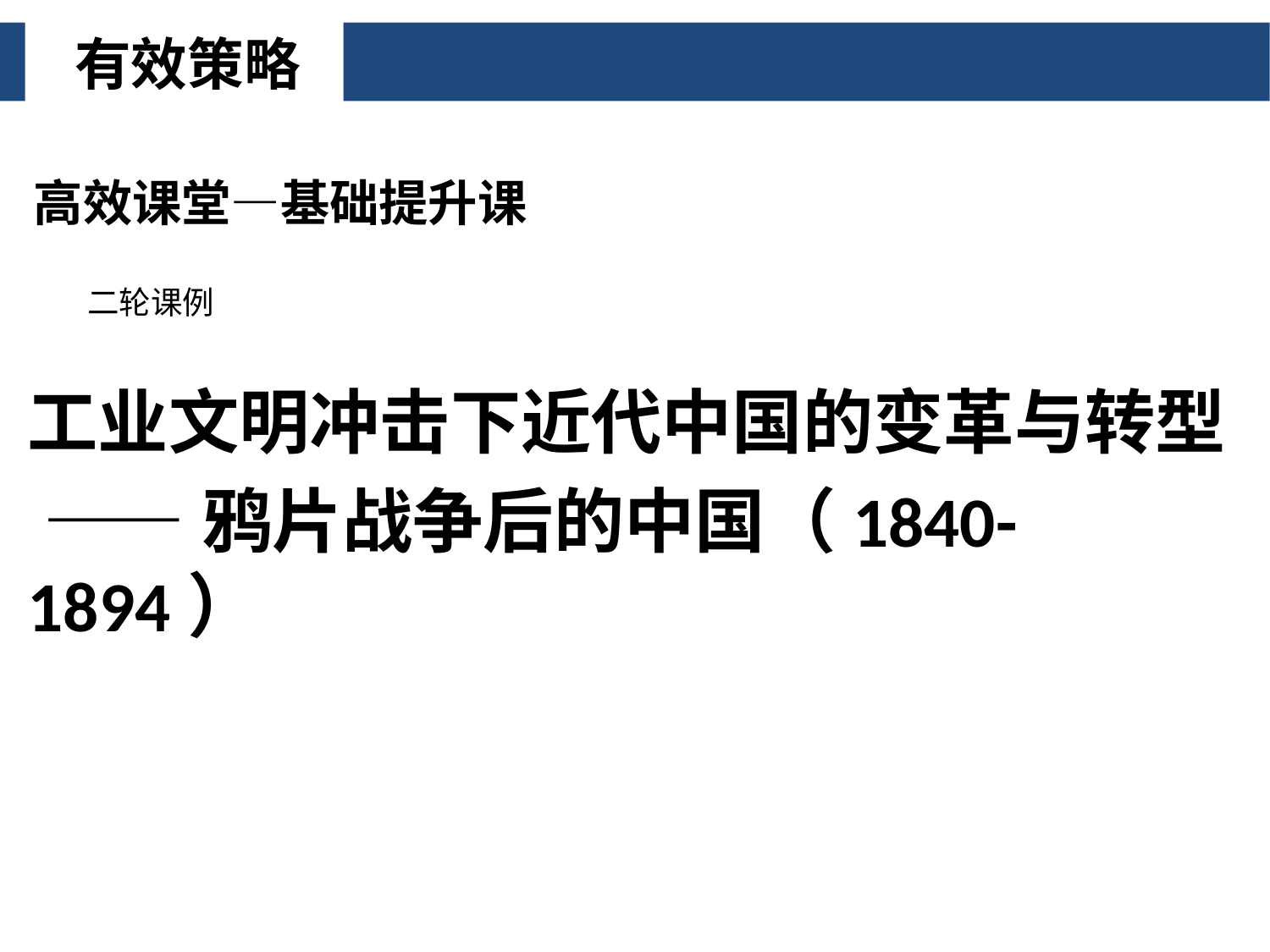

有效策略
# 高效课堂—基础提升课
二轮课例
工业文明冲击下近代中国的变革与转型
 ——鸦片战争后的中国（1840-1894）